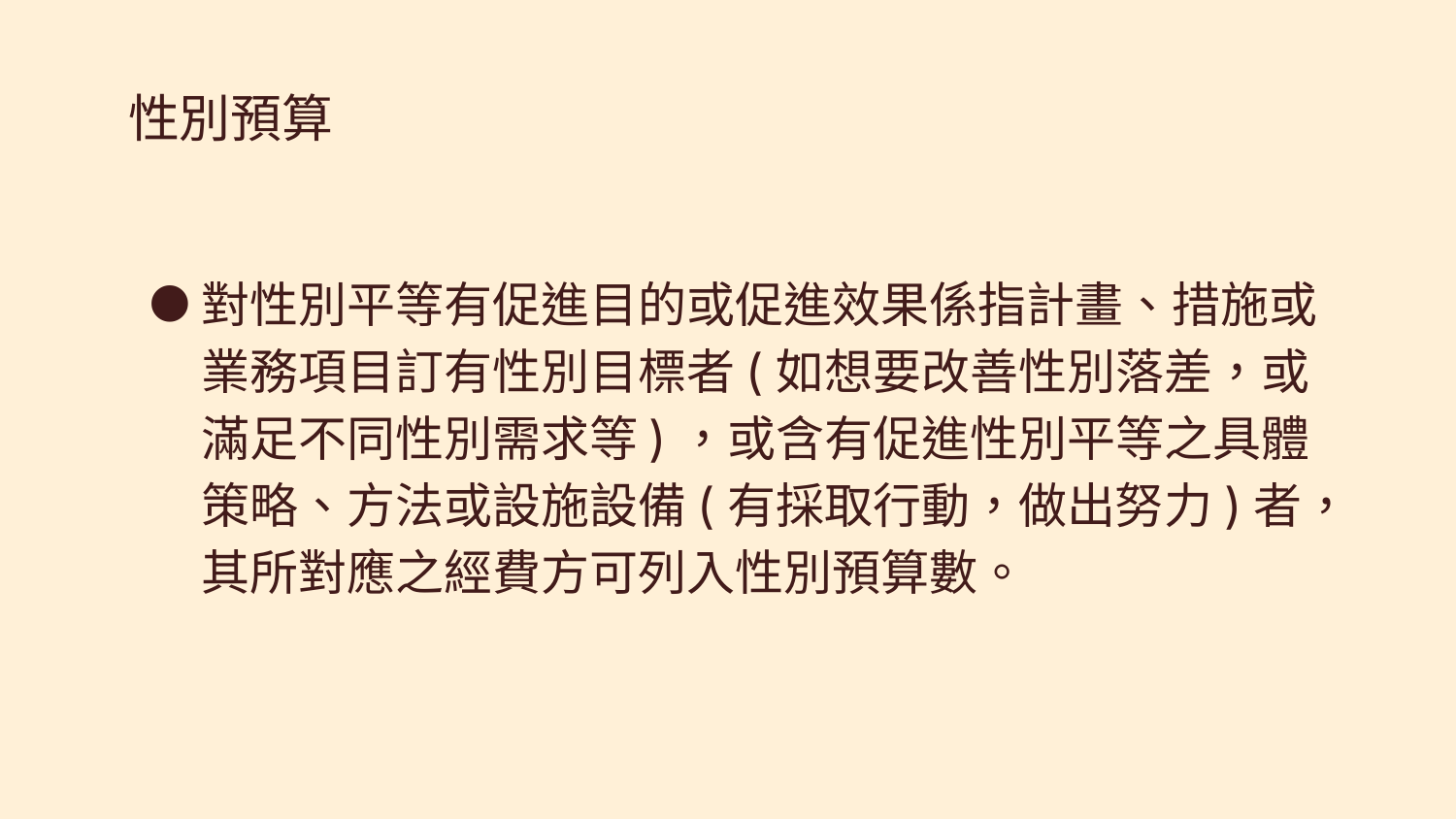

# 性別預算
對性別平等有促進目的或促進效果係指計畫、措施或業務項目訂有性別目標者(如想要改善性別落差，或滿足不同性別需求等)，或含有促進性別平等之具體策略、方法或設施設備(有採取行動，做出努力)者，其所對應之經費方可列入性別預算數。